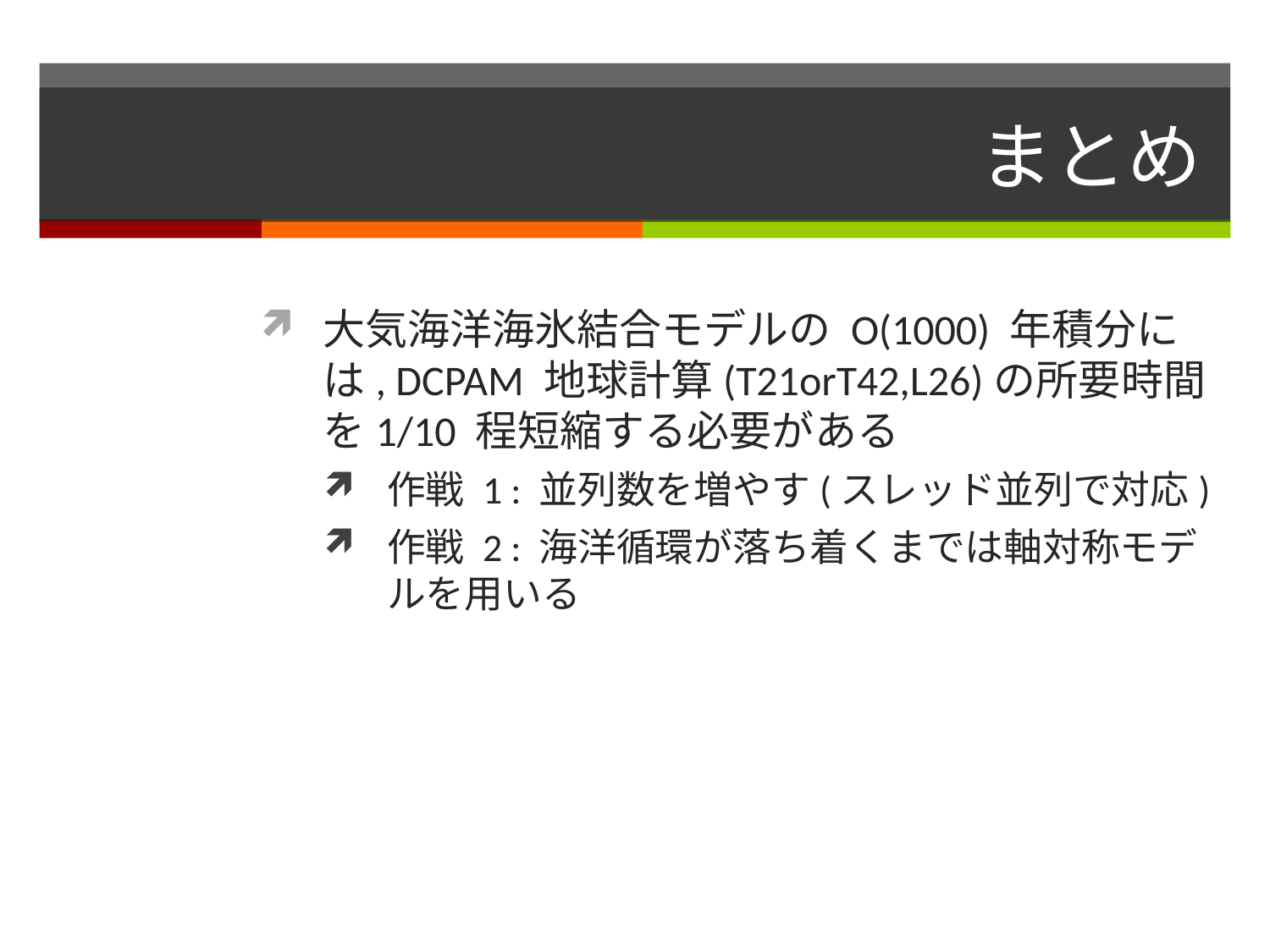

# まとめ
大気海洋海氷結合モデルの O(1000) 年積分には, DCPAM 地球計算(T21orT42,L26)の所要時間を1/10 程短縮する必要がある
作戦 1 : 並列数を増やす(スレッド並列で対応)
作戦 2 : 海洋循環が落ち着くまでは軸対称モデルを用いる